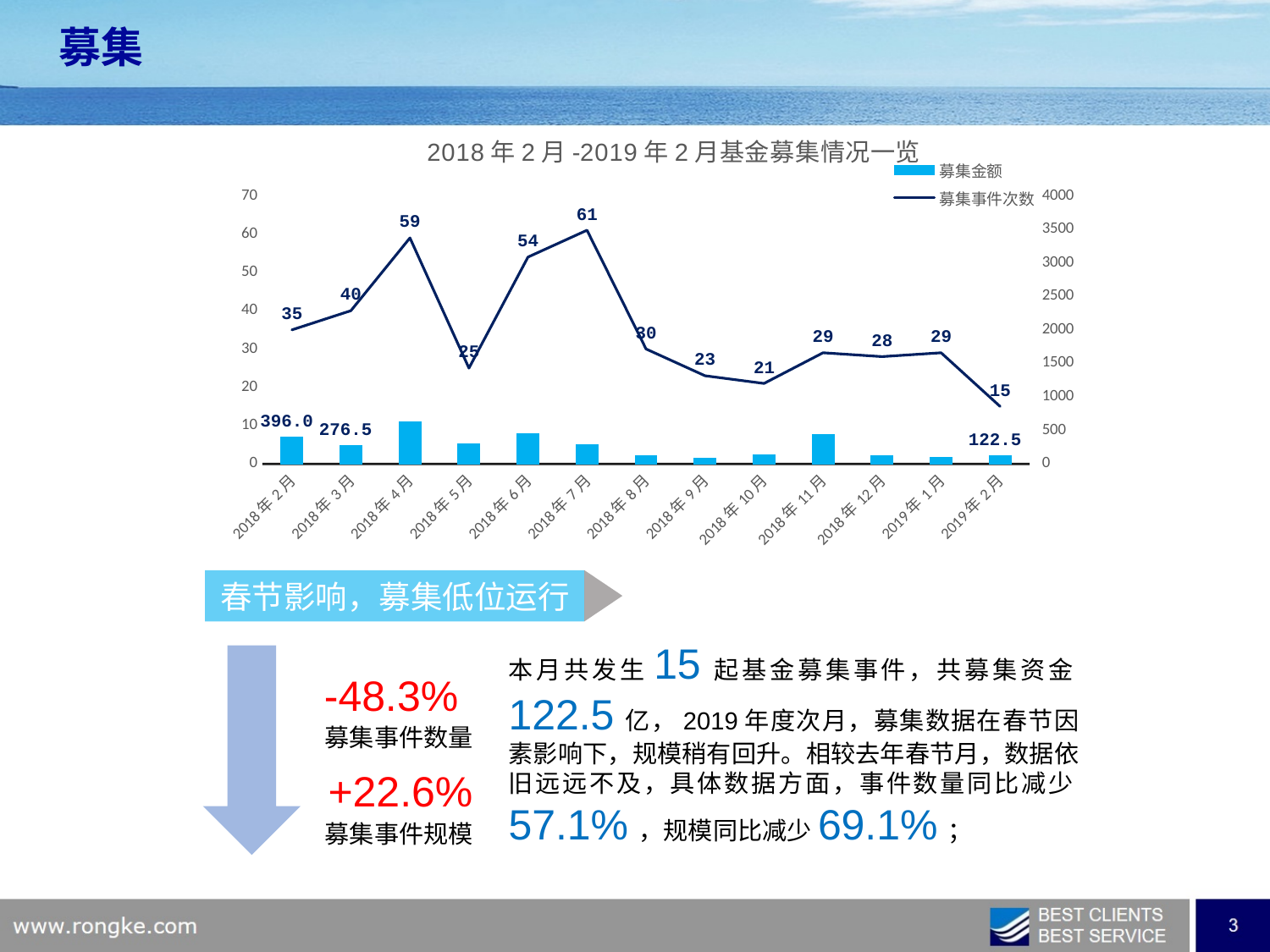

募集

### Chart: 2018年2月-2019年2月基金募集情况一览

| Category | 募集金额 | 募集事件次数 |
|---|---|---|
| 43497 | 122.47 | 15.0 |
| 43466 | 99.86 | 29.0 |
| 43435 | 125.18 | 28.0 |
| 43405 | 436.42 | 29.0 |
| 43374 | 132.1 | 21.0 |
| 43344 | 83.59 | 23.0 |
| 43313 | 121.594 | 30.0 |
| 43282 | 281.11 | 61.0 |
| 43252 | 455.71 | 54.0 |
| 43221 | 299.52 | 25.0 |
| 43191 | 626.38 | 59.0 |
| 43160 | 276.45 | 40.0 |
| 43132 | 395.95 | 35.0 |
春节影响，募集低位运行

本月共发生15起基金募集事件，共募集资金122.5亿，2019年度次月，募集数据在春节因素影响下，规模稍有回升。相较去年春节月，数据依旧远远不及，具体数据方面，事件数量同比减少57.1%，规模同比减少69.1%；

-48.3%
募集事件数量
+22.6%
募集事件规模